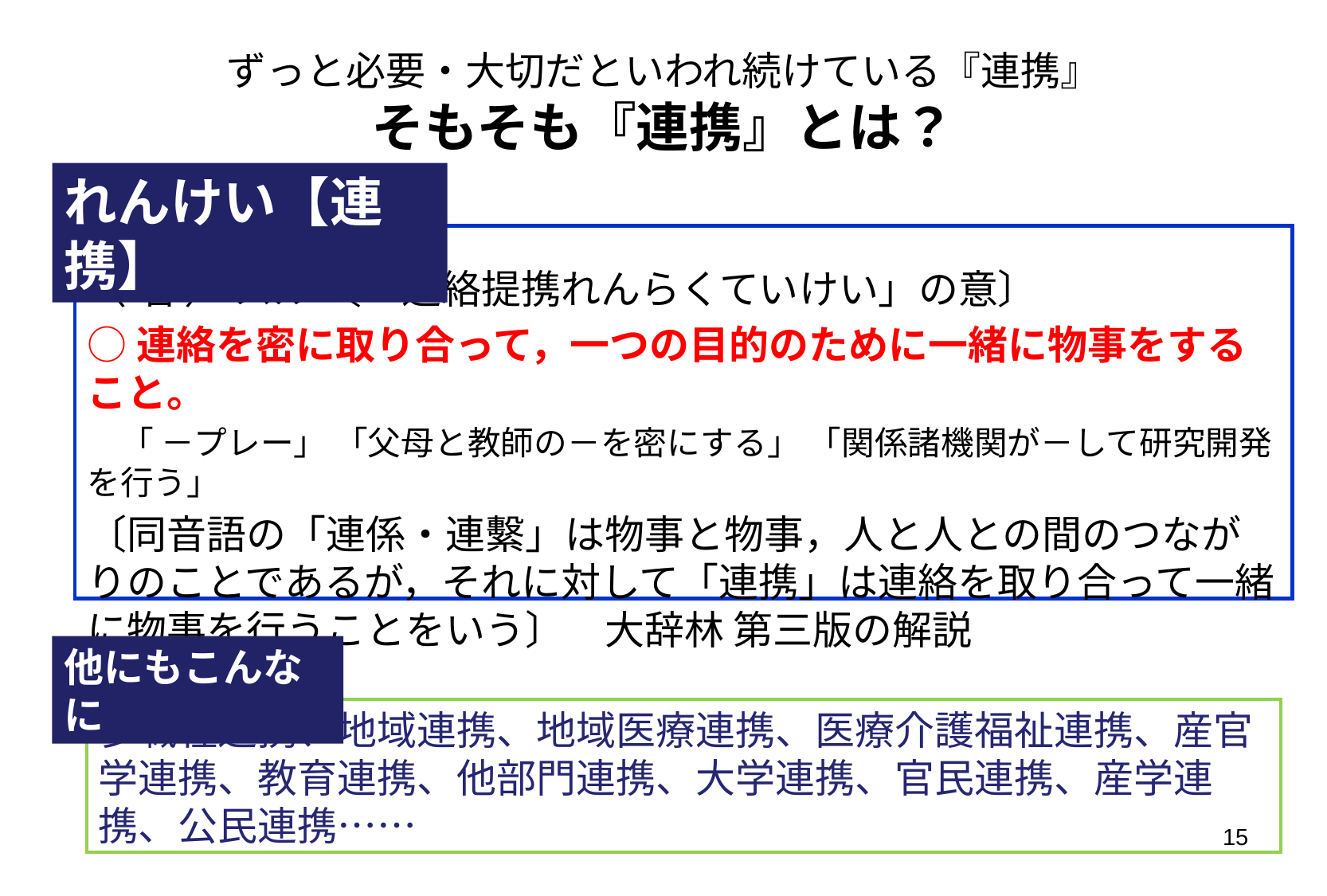

# ずっと必要・大切だといわれ続けている『連携』 そもそも『連携』とは？
れんけい【連携】

（ 名 ） スル 〔「連絡提携れんらくていけい」の意〕
○連絡を密に取り合って，一つの目的のために一緒に物事をすること。
　「 －プレー」 「父母と教師の－を密にする」 「関係諸機関が－して研究開発を行う」
〔同音語の「連係・連繫」は物事と物事，人と人との間のつながりのことであるが，それに対して「連携」は連絡を取り合って一緒に物事を行うことをいう〕　大辞林 第三版の解説
他にもこんなに
多職種連携、地域連携、地域医療連携、医療介護福祉連携、産官学連携、教育連携、他部門連携、大学連携、官民連携、産学連携、公民連携……
15